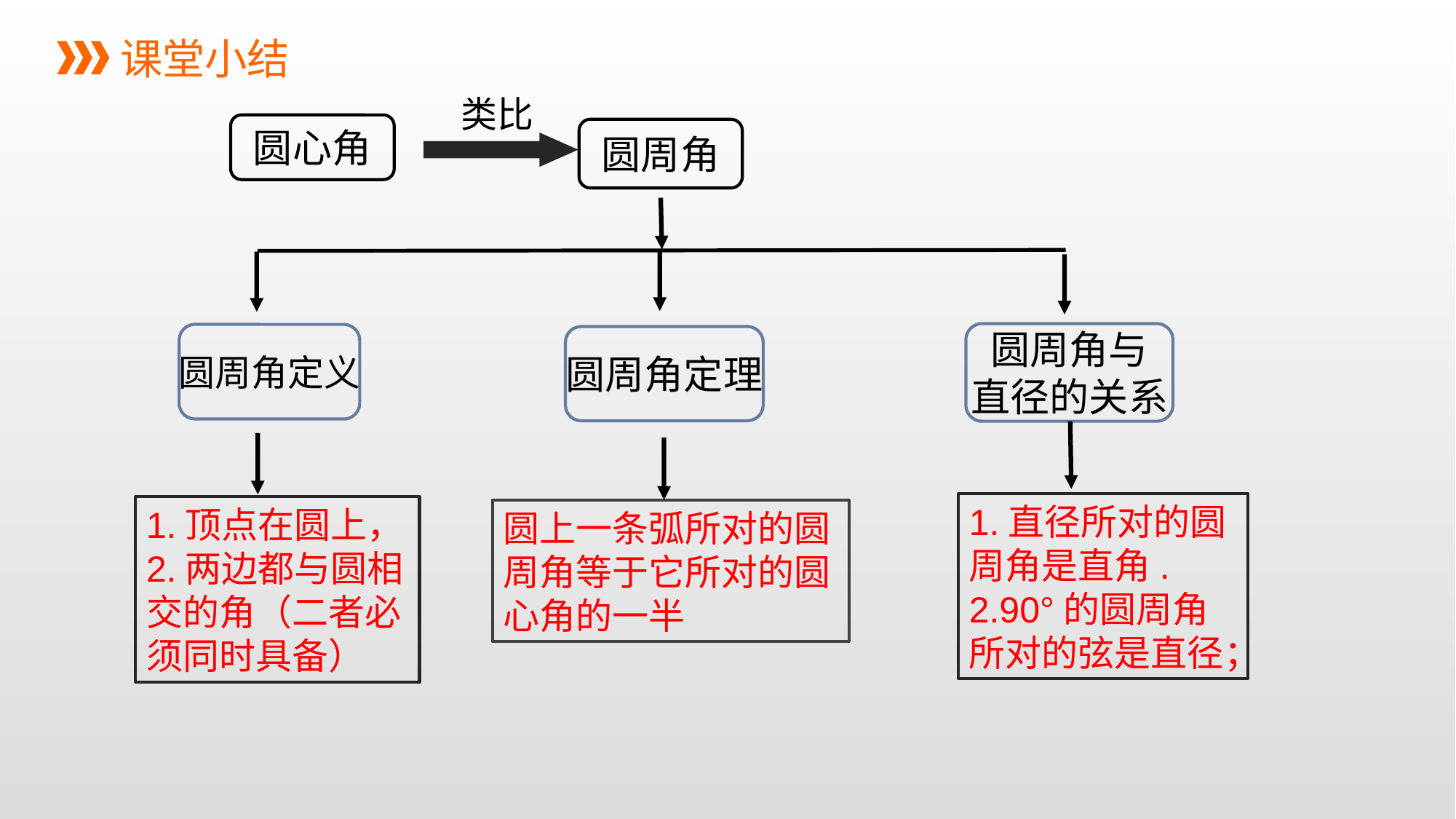

课堂小结

类比
圆心角
圆周角

圆周角与
直径的关系
圆周角定义
圆周角定理

1.直径所对的圆周角是直角.
2.90°的圆周角所对的弦是直径；
1.顶点在圆上，2.两边都与圆相交的角（二者必须同时具备）
圆上一条弧所对的圆周角等于它所对的圆心角的一半